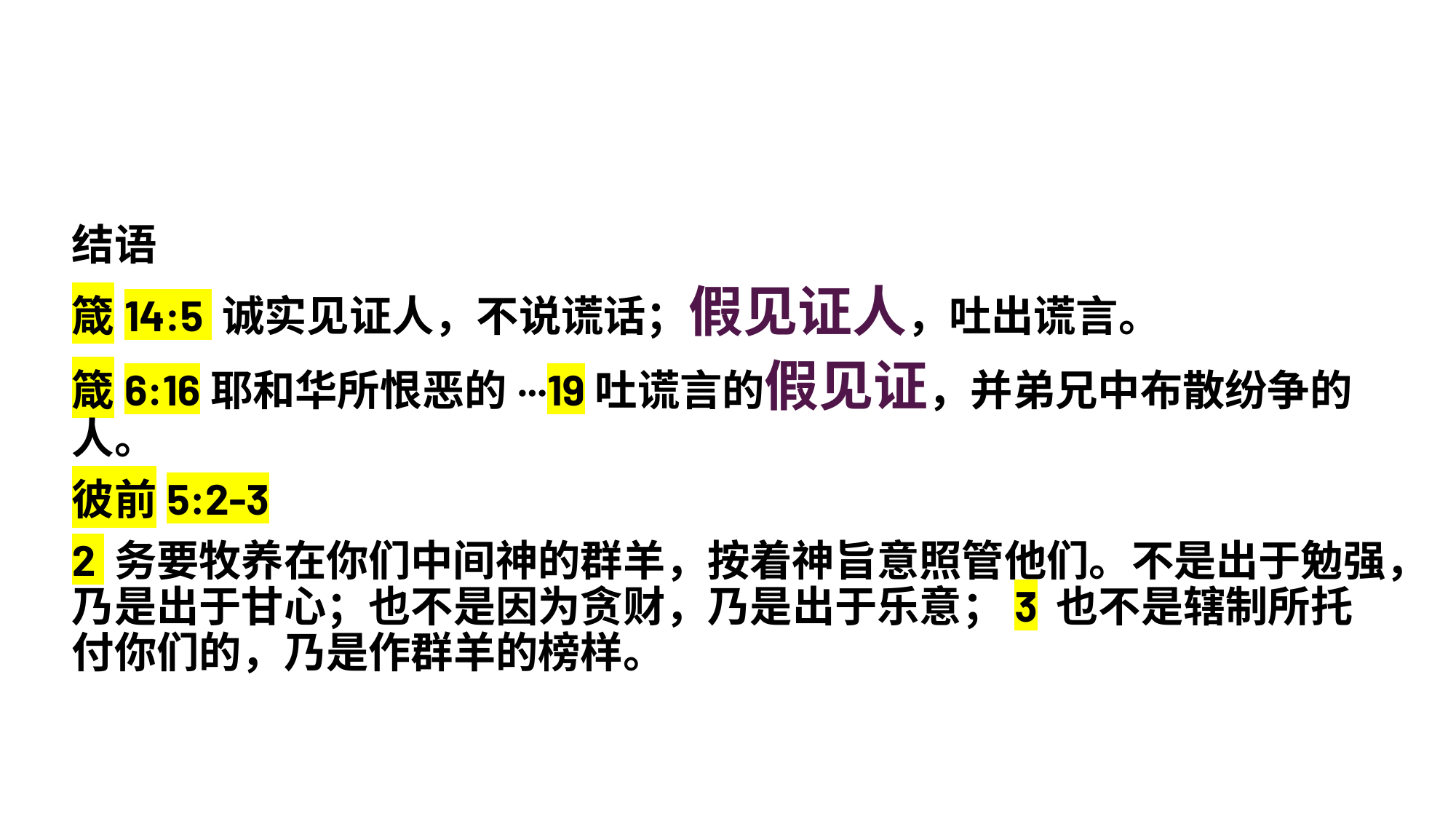

结语
箴14:5 诚实见证人，不说谎话；假见证人，吐出谎言。
箴6:16耶和华所恨恶的···19吐谎言的假见证，并弟兄中布散纷争的人。
彼前5:2-3
2 务要牧养在你们中间神的群羊，按着神旨意照管他们。不是出于勉强，乃是出于甘心；也不是因为贪财，乃是出于乐意；3 也不是辖制所托付你们的，乃是作群羊的榜样。